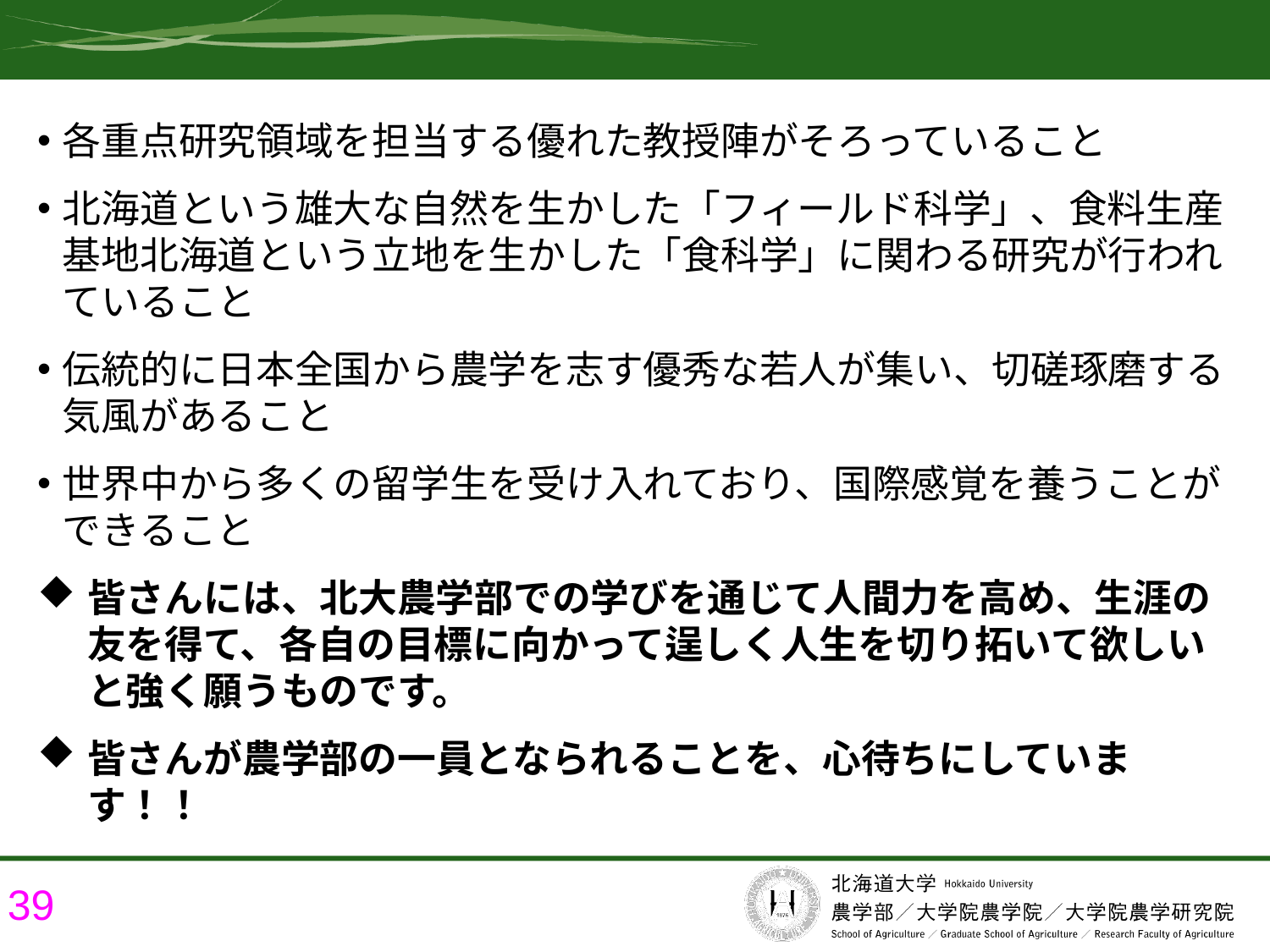

# 北大農学部の強み・特色
各重点研究領域を担当する優れた教授陣がそろっていること
北海道という雄大な自然を生かした「フィールド科学」、食料生産基地北海道という立地を生かした「食科学」に関わる研究が行われていること
伝統的に日本全国から農学を志す優秀な若人が集い、切磋琢磨する気風があること
世界中から多くの留学生を受け入れており、国際感覚を養うことができること
皆さんには、北大農学部での学びを通じて人間力を高め、生涯の友を得て、各自の目標に向かって逞しく人生を切り拓いて欲しいと強く願うものです。
皆さんが農学部の一員となられることを、心待ちにしています！！
39